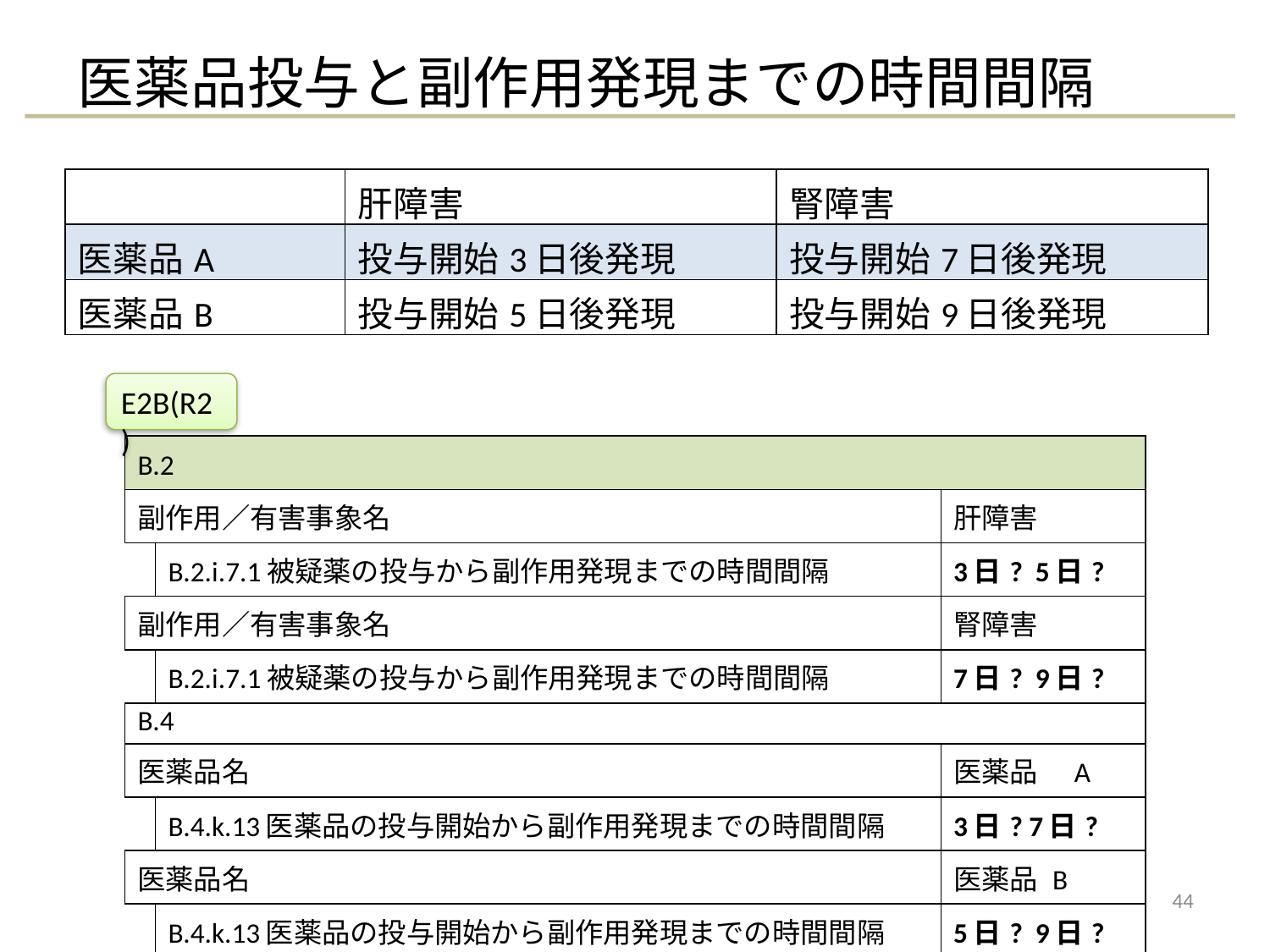

# 医薬品投与と副作用発現までの時間間隔

|  | 肝障害 | 腎障害 |
| --- | --- | --- |
| 医薬品A | 投与開始3日後発現 | 投与開始7日後発現 |
| 医薬品B | 投与開始5日後発現 | 投与開始9日後発現 |
E2B(R2)
| B.2 |  |  |
| --- | --- | --- |
| 副作用／有害事象名 |  | 肝障害 |
|  | B.2.i.7.1被疑薬の投与から副作用発現までの時間間隔 | 3日? 5日? |
| 副作用／有害事象名 |  | 腎障害 |
|  | B.2.i.7.1被疑薬の投与から副作用発現までの時間間隔 | 7日? 9日? |
| B.4 |  |  |
| 医薬品名 |  | 医薬品　A |
|  | B.4.k.13医薬品の投与開始から副作用発現までの時間間隔 | 3日? 7日? |
| 医薬品名 |  | 医薬品 B |
|  | B.4.k.13医薬品の投与開始から副作用発現までの時間間隔 | 5日? 9日? |
44